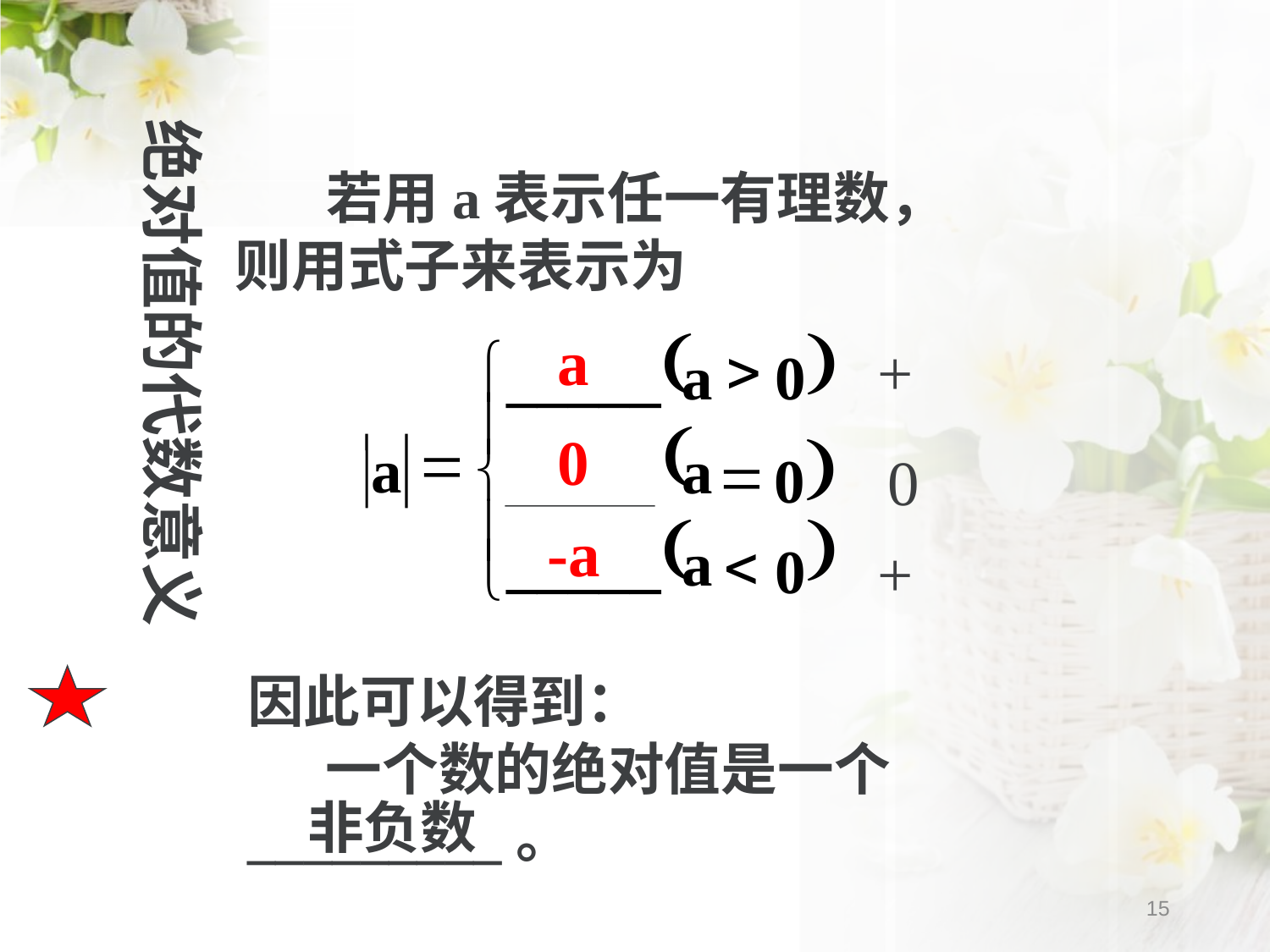

绝对值的代数意义
      若用a表示任一有理数，
则用式子来表示为
(
)
a
+
>

_____
a
0

(
0
)
=
a
a

=
0
0

(
)

-a
_____
a
<
+
0

因此可以得到：
     一个数的绝对值是一个_________。

非负数
15